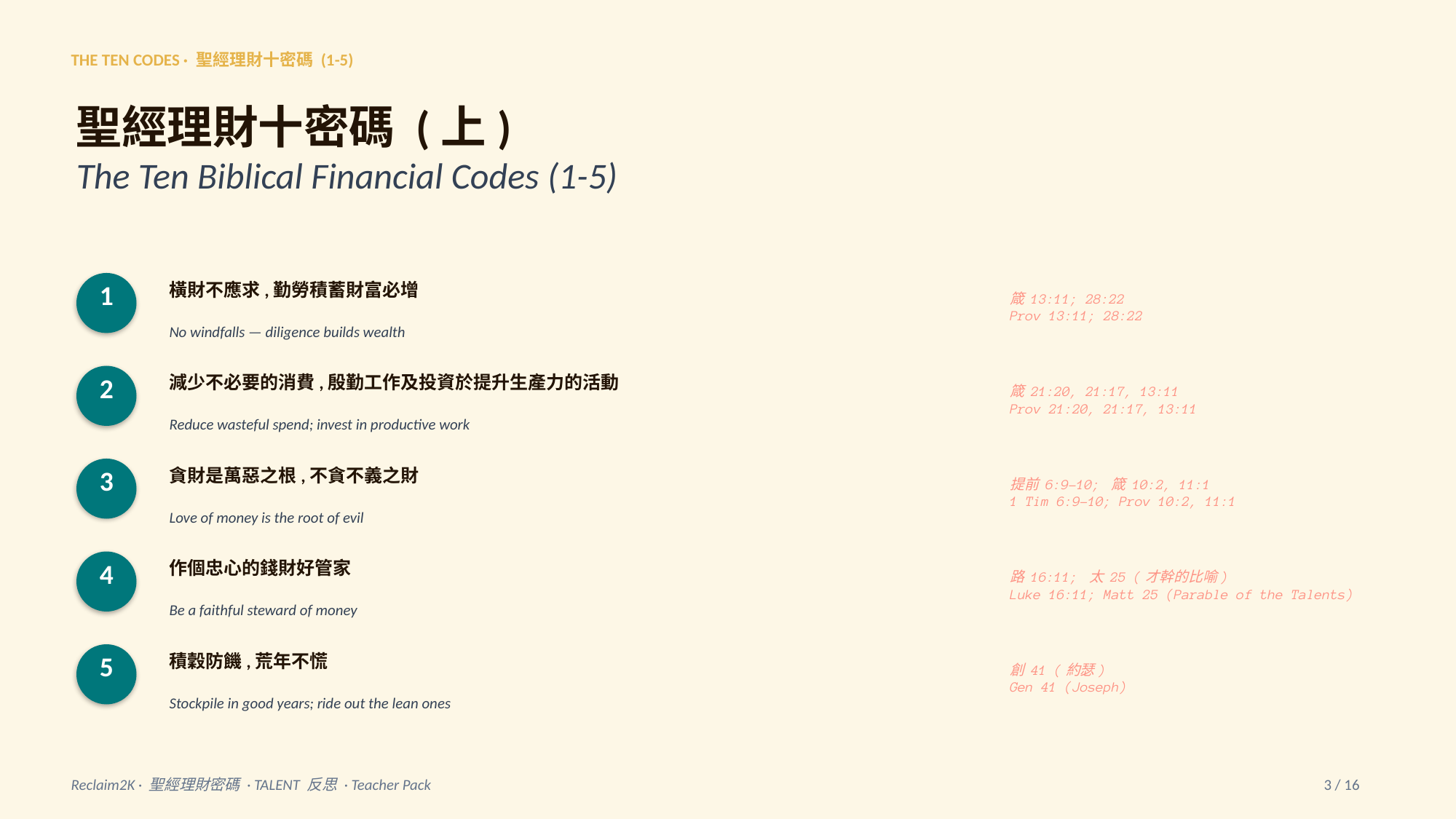

THE TEN CODES · 聖經理財十密碼 (1-5)
聖經理財十密碼 (上)
The Ten Biblical Financial Codes (1-5)

1
橫財不應求,勤勞積蓄財富必增
箴 13:11; 28:22
Prov 13:11; 28:22
No windfalls — diligence builds wealth

2
減少不必要的消費,殷勤工作及投資於提升生產力的活動
箴 21:20, 21:17, 13:11
Prov 21:20, 21:17, 13:11
Reduce wasteful spend; invest in productive work

3
貪財是萬惡之根,不貪不義之財
提前 6:9-10; 箴 10:2, 11:1
1 Tim 6:9-10; Prov 10:2, 11:1
Love of money is the root of evil

4
作個忠心的錢財好管家
路 16:11; 太 25 (才幹的比喻)
Luke 16:11; Matt 25 (Parable of the Talents)
Be a faithful steward of money

5
積穀防饑,荒年不慌
創 41 (約瑟)
Gen 41 (Joseph)
Stockpile in good years; ride out the lean ones
Reclaim2K · 聖經理財密碼 · TALENT 反思 · Teacher Pack
3 / 16